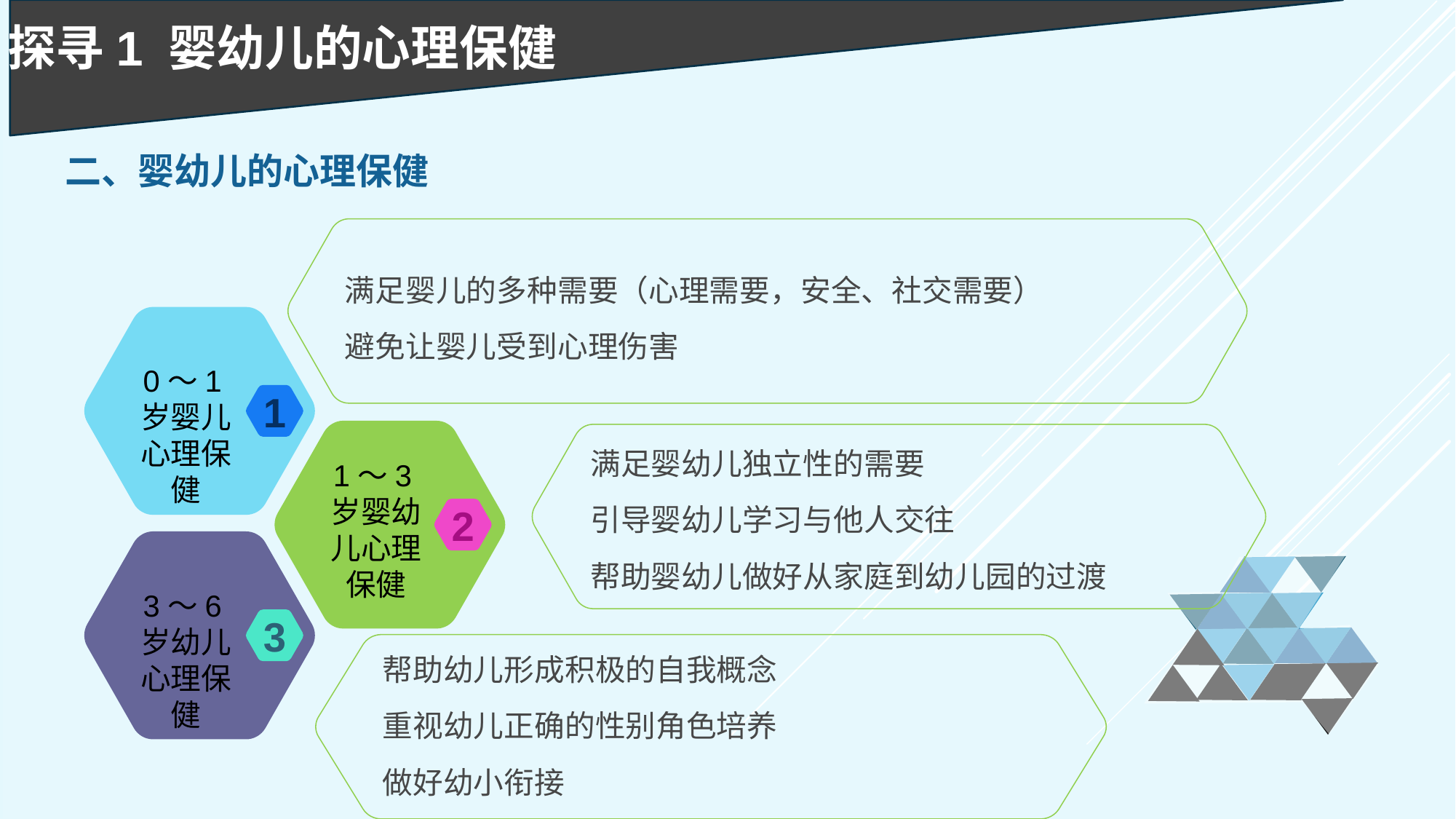

探寻1 婴幼儿的心理保健

二、婴幼儿的心理保健

满足婴儿的多种需要（心理需要，安全、社交需要）

避免让婴儿受到心理伤害

0～1岁婴儿心理保健

1

满足婴幼儿独立性的需要

引导婴幼儿学习与他人交往

帮助婴幼儿做好从家庭到幼儿园的过渡
1～3岁婴幼儿心理保健

2

3～6岁幼儿心理保健

3

帮助幼儿形成积极的自我概念

重视幼儿正确的性别角色培养

做好幼小衔接